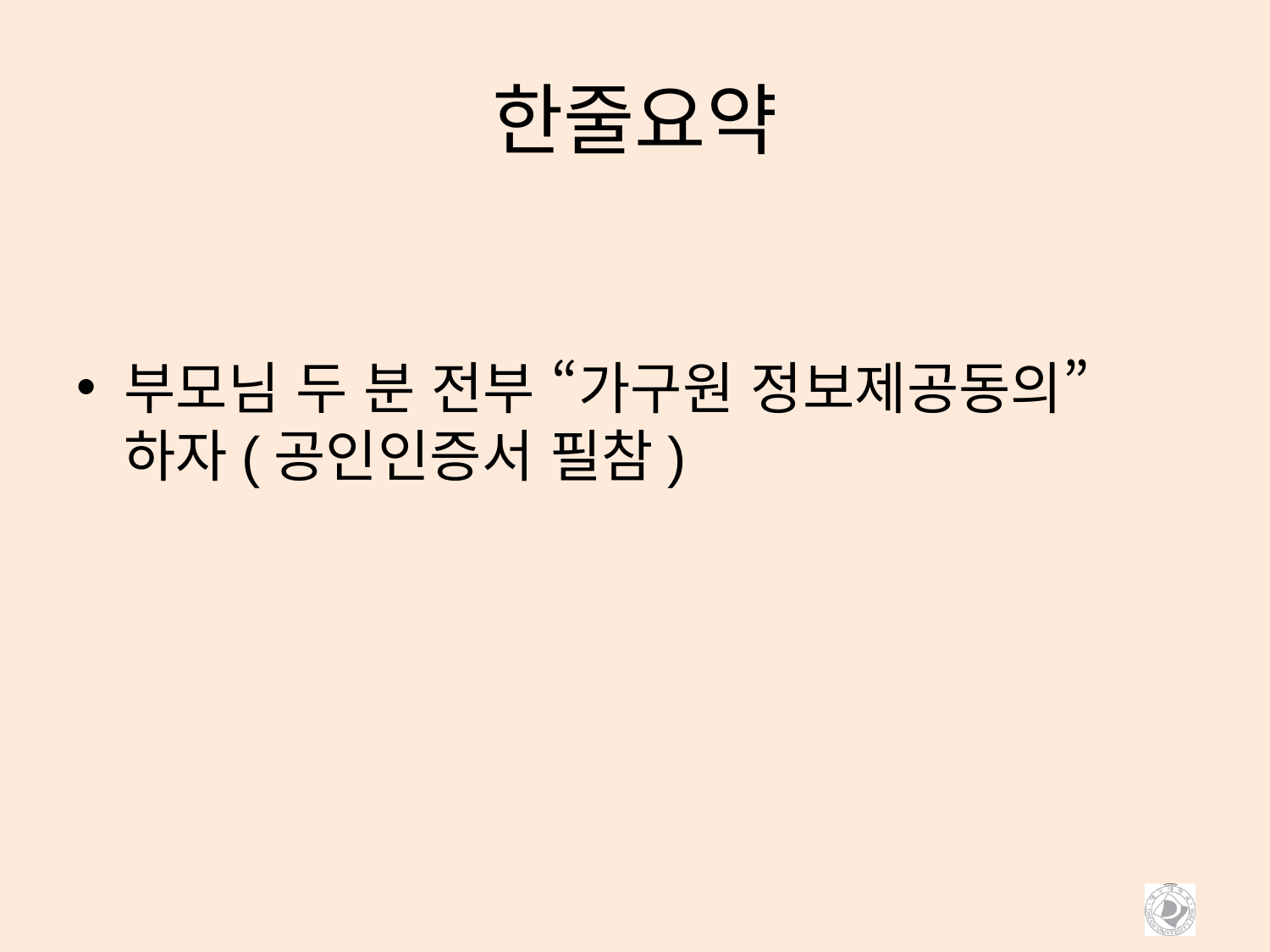

# 한줄요약
부모님 두 분 전부 “가구원 정보제공동의”하자(공인인증서 필참)